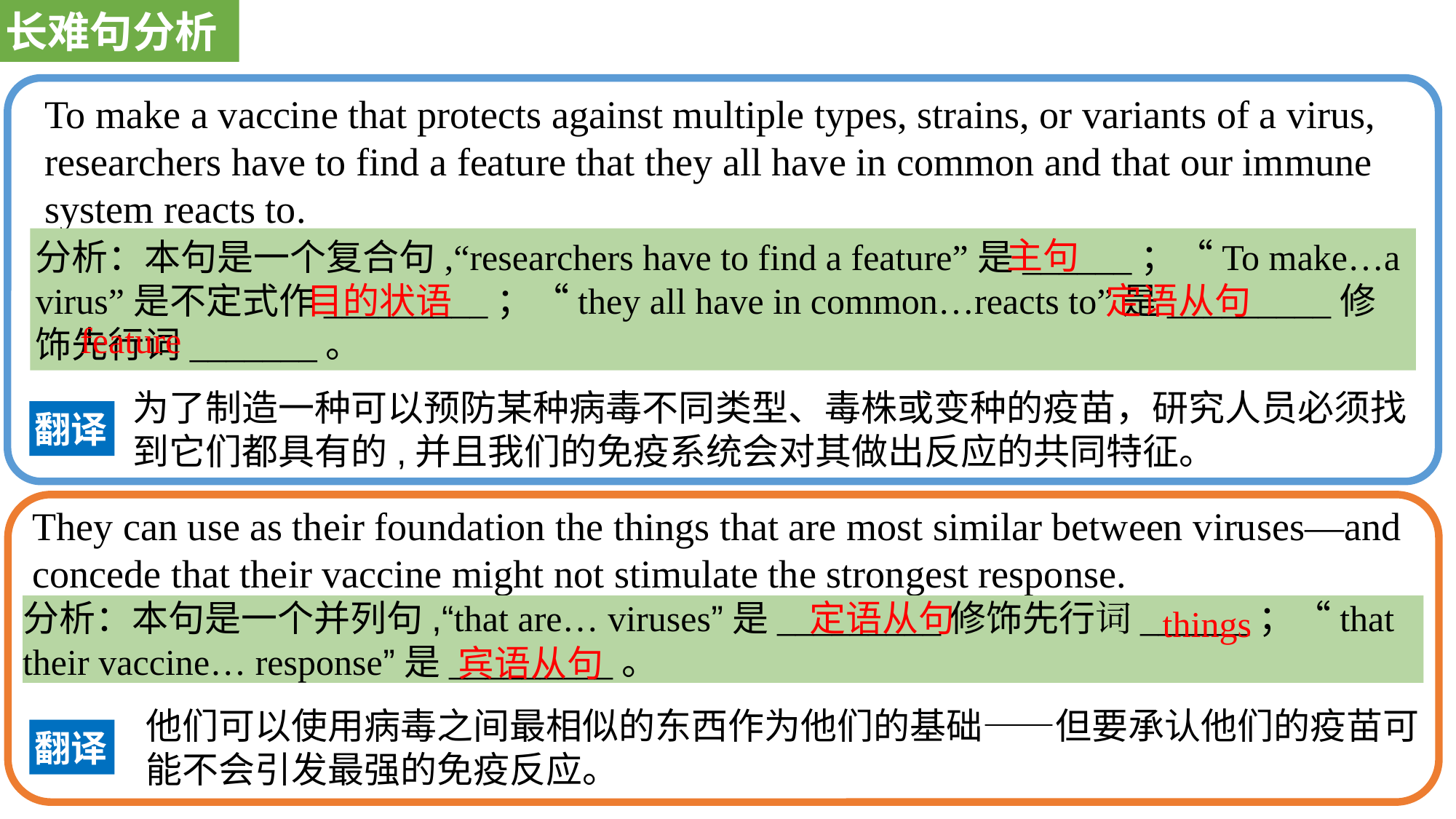

长难句分析

To make a vaccine that protects against multiple types, strains, or variants of a virus, researchers have to find a feature that they all have in common and that our immune system reacts to.
主句
分析：本句是一个复合句,“researchers have to find a feature”是______；“To make…a virus”是不定式作_________；“they all have in common…reacts to”是_________修饰先行词_______。
目的状语
定语从句
feature
为了制造一种可以预防某种病毒不同类型、毒株或变种的疫苗，研究人员必须找到它们都具有的,并且我们的免疫系统会对其做出反应的共同特征。
翻译

They can use as their foundation the things that are most similar between viruses—and concede that their vaccine might not stimulate the strongest response.
定语从句
things
分析：本句是一个并列句,“that are… viruses”是_________修饰先行词______；“that their vaccine… response”是_________。
宾语从句
他们可以使用病毒之间最相似的东西作为他们的基础——但要承认他们的疫苗可能不会引发最强的免疫反应。
翻译